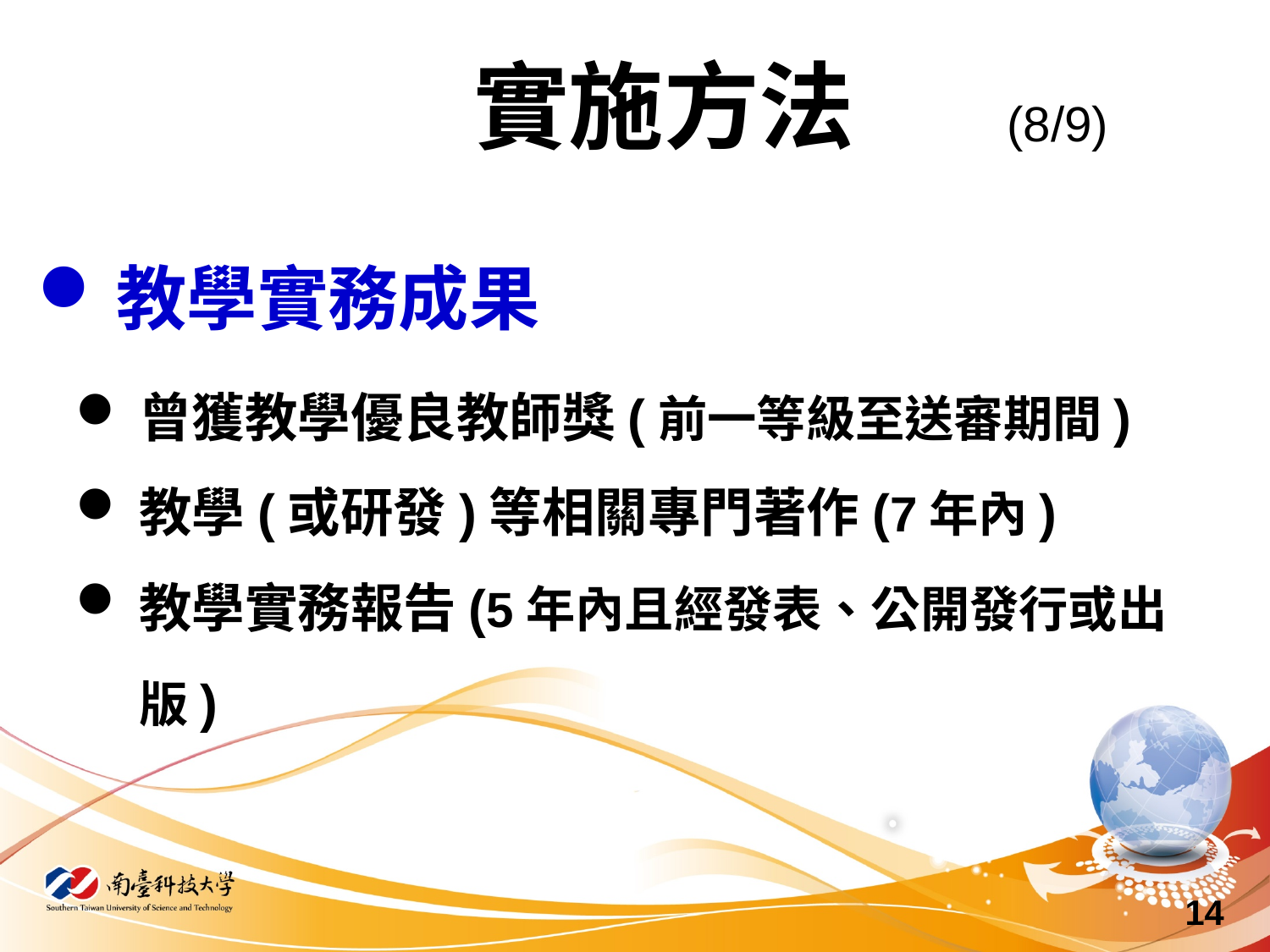

實施方法      (8/9)
教學實務成果
曾獲教學優良教師獎(前一等級至送審期間)
教學(或研發)等相關專門著作(7年內)
教學實務報告(5年內且經發表、公開發行或出版)
14